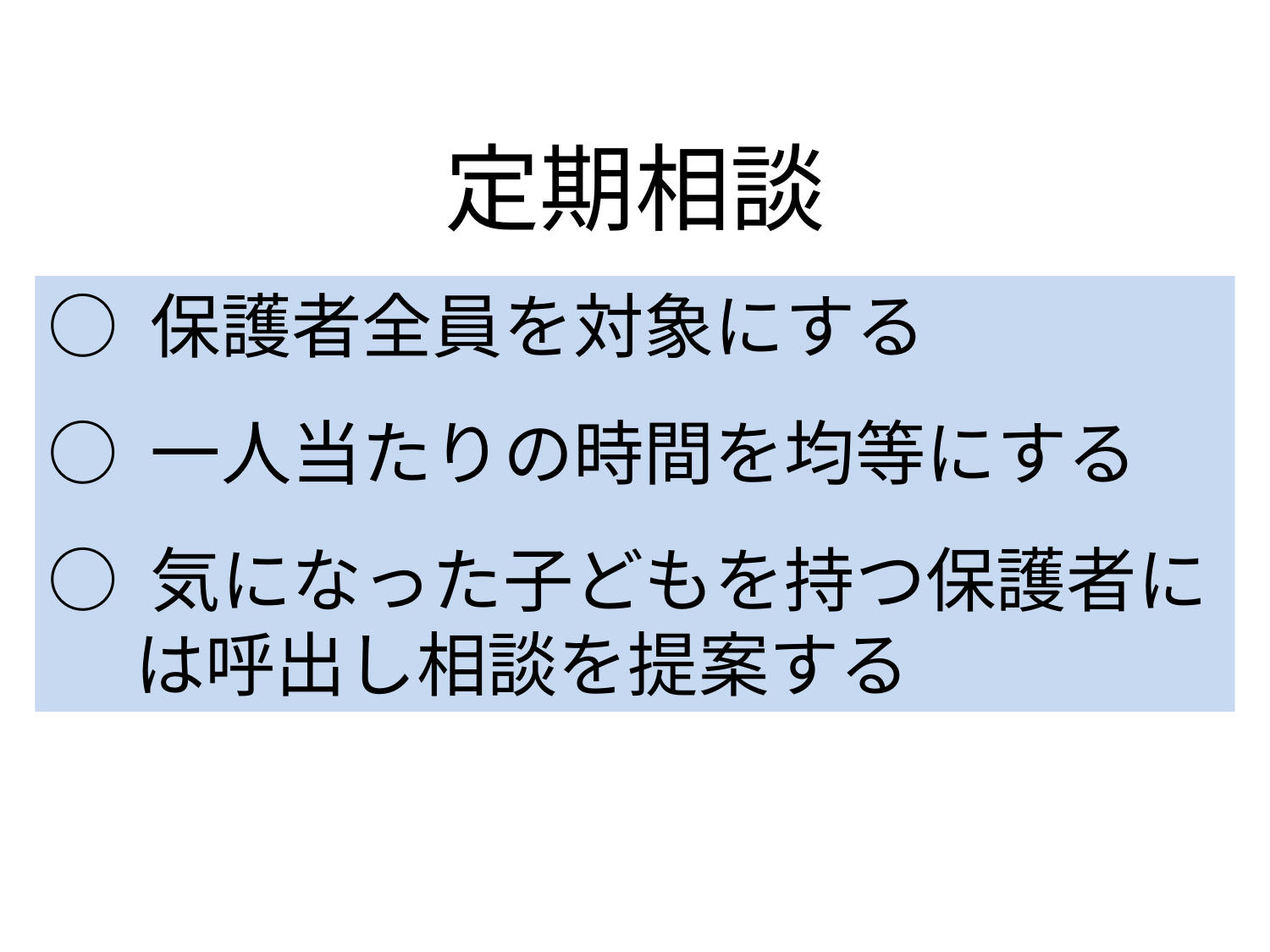

定期相談
○ 保護者全員を対象にする
○ 一人当たりの時間を均等にする
○ 気になった子どもを持つ保護者には呼出し相談を提案する